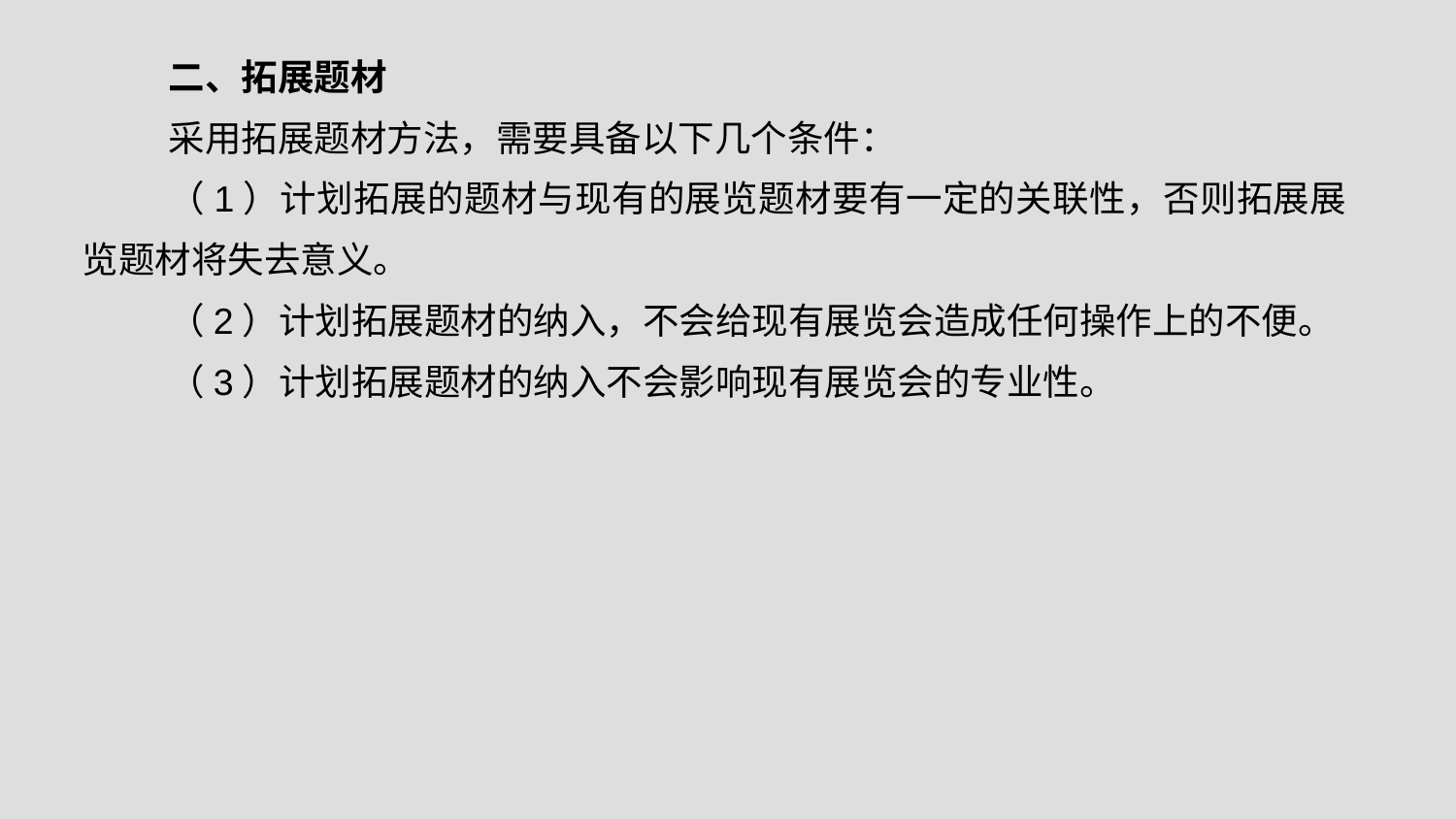

二、拓展题材
采用拓展题材方法，需要具备以下几个条件：
（1）计划拓展的题材与现有的展览题材要有一定的关联性，否则拓展展览题材将失去意义。
（2）计划拓展题材的纳入，不会给现有展览会造成任何操作上的不便。
（3）计划拓展题材的纳入不会影响现有展览会的专业性。